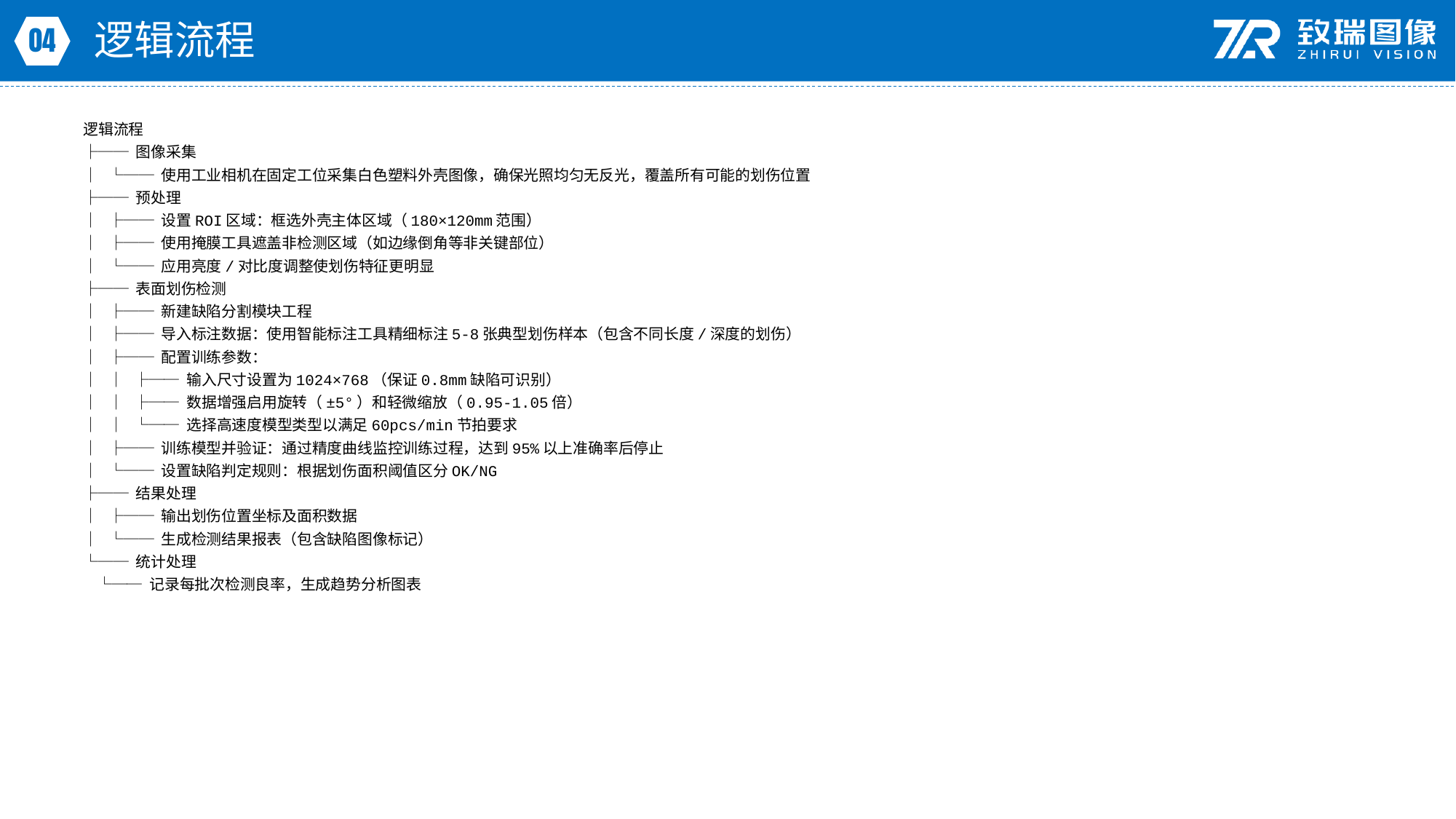

逻辑流程
04

逻辑流程
├── 图像采集
│   └── 使用工业相机在固定工位采集白色塑料外壳图像，确保光照均匀无反光，覆盖所有可能的划伤位置
├── 预处理
│   ├── 设置ROI区域：框选外壳主体区域（180×120mm范围）
│   ├── 使用掩膜工具遮盖非检测区域（如边缘倒角等非关键部位）
│   └── 应用亮度/对比度调整使划伤特征更明显
├── 表面划伤检测
│   ├── 新建缺陷分割模块工程
│   ├── 导入标注数据：使用智能标注工具精细标注5-8张典型划伤样本（包含不同长度/深度的划伤）
│   ├── 配置训练参数：
│   │   ├── 输入尺寸设置为1024×768（保证0.8mm缺陷可识别）
│   │   ├── 数据增强启用旋转（±5°）和轻微缩放（0.95-1.05倍）
│   │   └── 选择高速度模型类型以满足60pcs/min节拍要求
│   ├── 训练模型并验证：通过精度曲线监控训练过程，达到95%以上准确率后停止
│   └── 设置缺陷判定规则：根据划伤面积阈值区分OK/NG
├── 结果处理
│   ├── 输出划伤位置坐标及面积数据
│   └── 生成检测结果报表（包含缺陷图像标记）
└── 统计处理
    └── 记录每批次检测良率，生成趋势分析图表